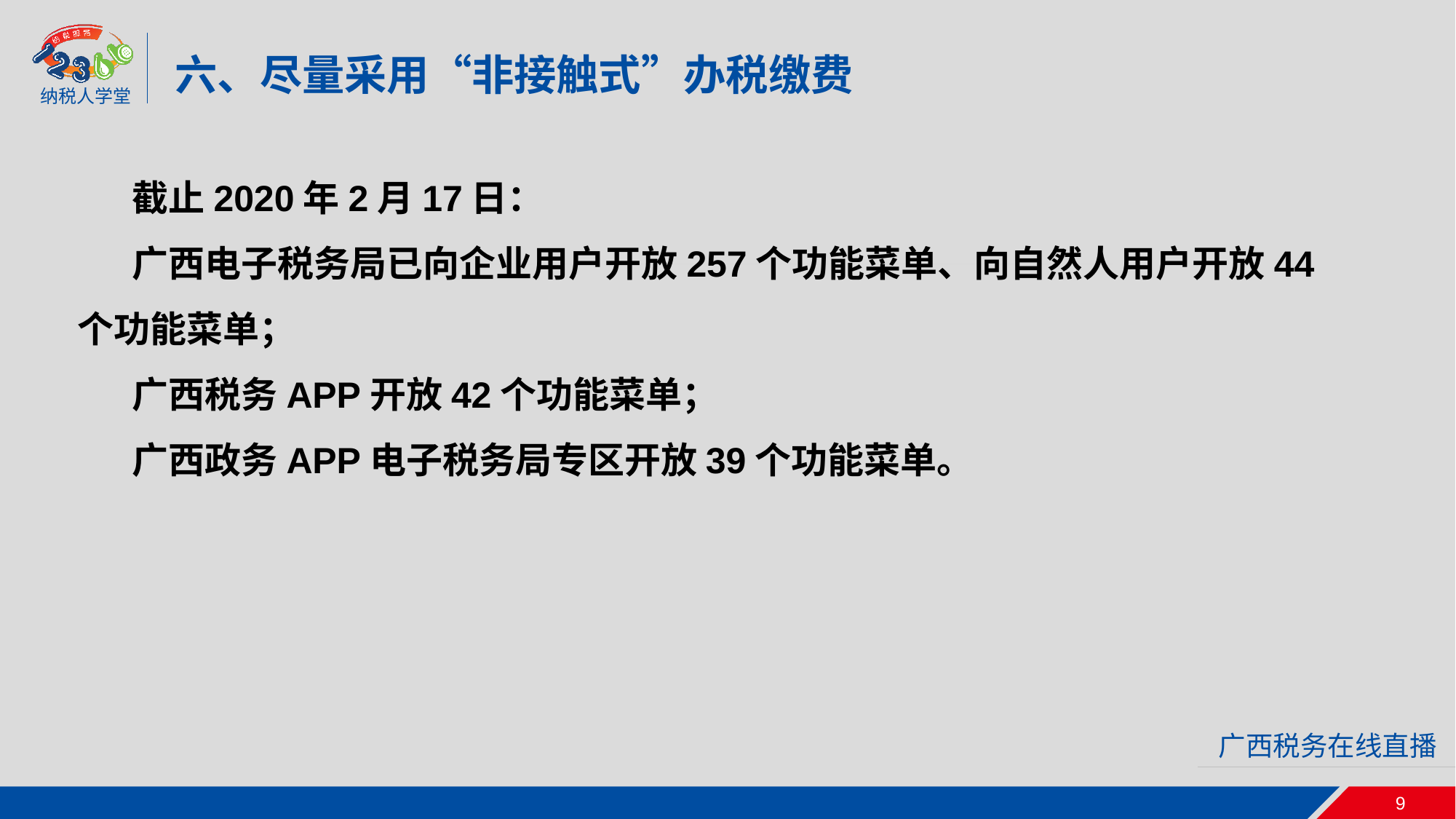

六、尽量采用“非接触式”办税缴费
截止2020年2月17日：
广西电子税务局已向企业用户开放257个功能菜单、向自然人用户开放44个功能菜单；
广西税务APP开放42个功能菜单；
广西政务APP电子税务局专区开放39个功能菜单。